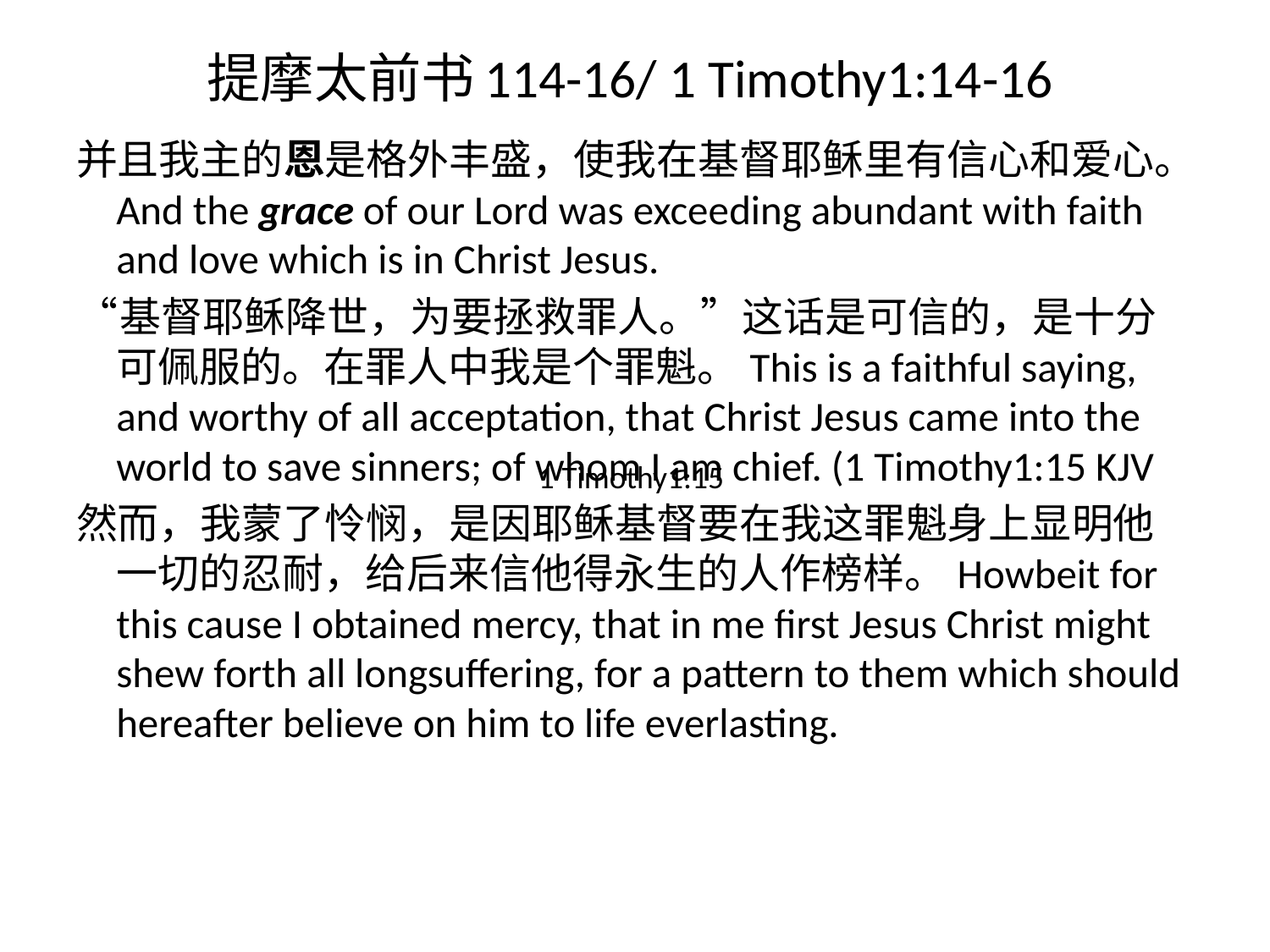

# 提摩太前书114-16/ 1 Timothy1:14-16
并且我主的恩是格外丰盛，使我在基督耶稣里有信心和爱心。And the grace of our Lord was exceeding abundant with faith and love which is in Christ Jesus.
“基督耶稣降世，为要拯救罪人。”这话是可信的，是十分可佩服的。在罪人中我是个罪魁。 This is a faithful saying, and worthy of all acceptation, that Christ Jesus came into the world to save sinners; of whom I am chief. (1 Timothy1:15 KJV
然而，我蒙了怜悯，是因耶稣基督要在我这罪魁身上显明他一切的忍耐，给后来信他得永生的人作榜样。 Howbeit for this cause I obtained mercy, that in me first Jesus Christ might shew forth all longsuffering, for a pattern to them which should hereafter believe on him to life everlasting.

1 Timothy1:15